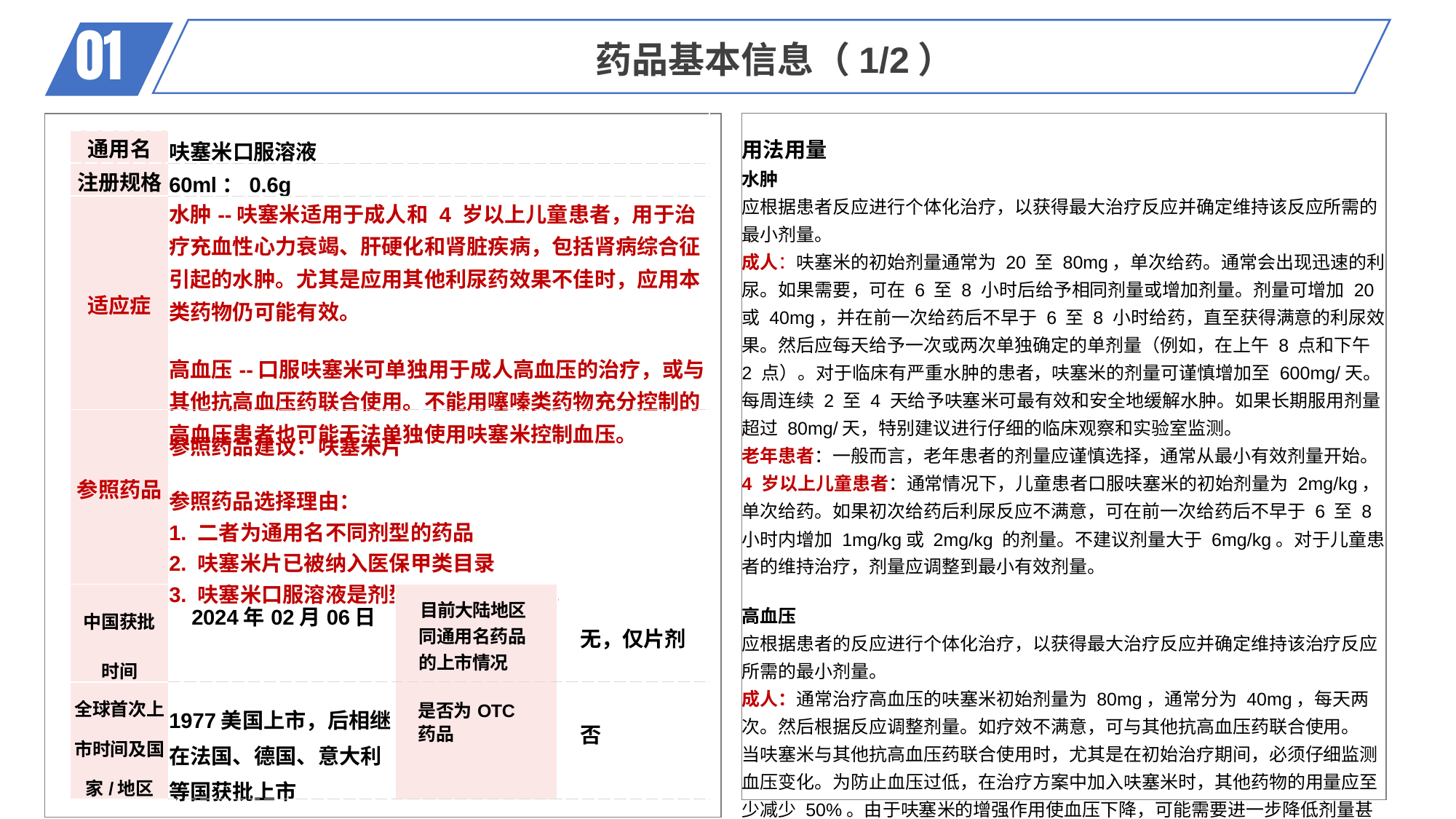

01

药品基本信息（1/2）
| 用法用量 水肿 应根据患者反应进行个体化治疗，以获得最大治疗反应并确定维持该反应所需的最小剂量。 成人：呋塞米的初始剂量通常为 20 至 80mg，单次给药。通常会出现迅速的利尿。如果需要，可在 6 至 8 小时后给予相同剂量或增加剂量。剂量可增加 20 或 40mg，并在前一次给药后不早于 6 至 8 小时给药，直至获得满意的利尿效果。然后应每天给予一次或两次单独确定的单剂量（例如，在上午 8 点和下午 2 点）。对于临床有严重水肿的患者，呋塞米的剂量可谨慎增加至 600mg/天。每周连续 2 至 4 天给予呋塞米可最有效和安全地缓解水肿。如果长期服用剂量超过 80mg/天，特别建议进行仔细的临床观察和实验室监测。 老年患者：一般而言，老年患者的剂量应谨慎选择，通常从最小有效剂量开始。 4 岁以上儿童患者：通常情况下，儿童患者口服呋塞米的初始剂量为 2mg/kg，单次给药。如果初次给药后利尿反应不满意，可在前一次给药后不早于 6 至 8 小时内增加 1mg/kg或 2mg/kg 的剂量。不建议剂量大于 6mg/kg。对于儿童患者的维持治疗，剂量应调整到最小有效剂量。 高血压 应根据患者的反应进行个体化治疗，以获得最大治疗反应并确定维持该治疗反应所需的最小剂量。 成人：通常治疗高血压的呋塞米初始剂量为 80mg，通常分为 40mg，每天两次。然后根据反应调整剂量。如疗效不满意，可与其他抗高血压药联合使用。 当呋塞米与其他抗高血压药联合使用时，尤其是在初始治疗期间，必须仔细监测血压变化。为防止血压过低，在治疗方案中加入呋塞米时，其他药物的用量应至少减少 50%。由于呋塞米的增强作用使血压下降，可能需要进一步降低剂量甚至停止服用其他抗高血压药。 老年患者：一般而言，老年患者的剂量选择和剂量调整应谨慎，通常从最小有效剂量开始。 |
| --- |
|  |  |  |  |  |  |
| --- | --- | --- | --- | --- | --- |
|  | 通用名 | 呋塞米口服溶液 |  |  |  |
|  | 注册规格 | 60ml：0.6g |  |  |  |
|  | 适应症 | 水肿--呋塞米适用于成人和 4 岁以上儿童患者，用于治疗充血性心力衰竭、肝硬化和肾脏疾病，包括肾病综合征引起的水肿。尤其是应用其他利尿药效果不佳时，应用本类药物仍可能有效。 高血压--口服呋塞米可单独用于成人高血压的治疗，或与其他抗高血压药联合使用。不能用噻嗪类药物充分控制的高血压患者也可能无法单独使用呋塞米控制血压。 |  |  |  |
|  | 参照药品 | 参照药品建议：呋塞米片 参照药品选择理由： 1. 二者为通用名不同剂型的药品 2. 呋塞米片已被纳入医保甲类目录 3. 呋塞米口服溶液是剂型创新及临床补充 |  |  |  |
|  | 中国获批 时间 | 2024年02月06日 | 目前大陆地区 同通用名药品 的上市情况 | 无，仅片剂 |  |
|  | 全球首次上市时间及国家/地区 | 1977美国上市，后相继在法国、德国、意大利等国获批上市 | 是否为OTC 药品 | 否 |  |
|  |  |  |  |  |  |